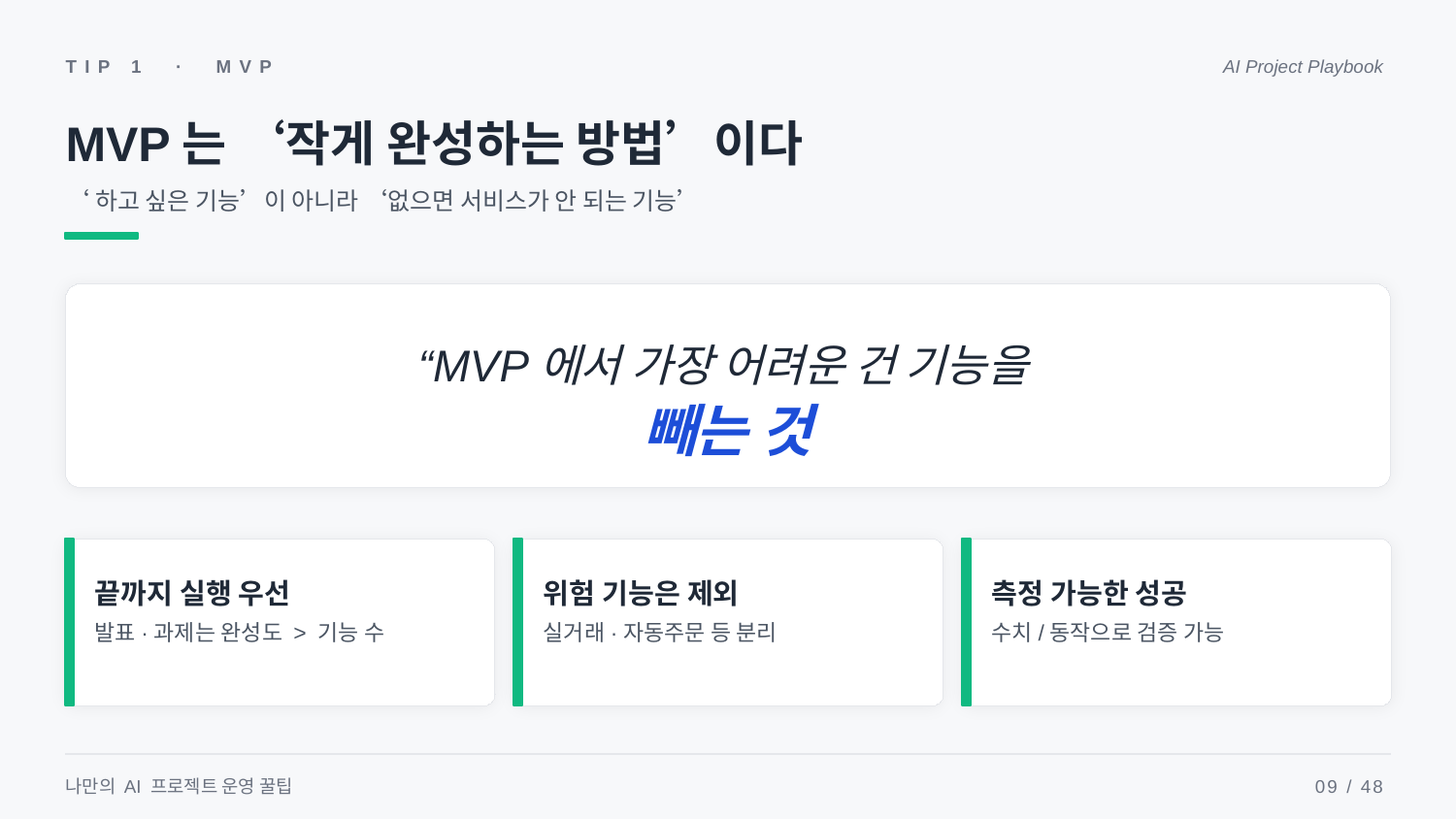

TIP 1  ·  MVP
AI Project Playbook
MVP는 ‘작게 완성하는 방법’이다
‘하고 싶은 기능’이 아니라 ‘없으면 서비스가 안 되는 기능’

“MVP에서 가장 어려운 건 기능을
빼는 것

끝까지 실행 우선
위험 기능은 제외
측정 가능한 성공
발표·과제는 완성도 > 기능 수
실거래·자동주문 등 분리
수치/동작으로 검증 가능

나만의 AI 프로젝트 운영 꿀팁
09 / 48